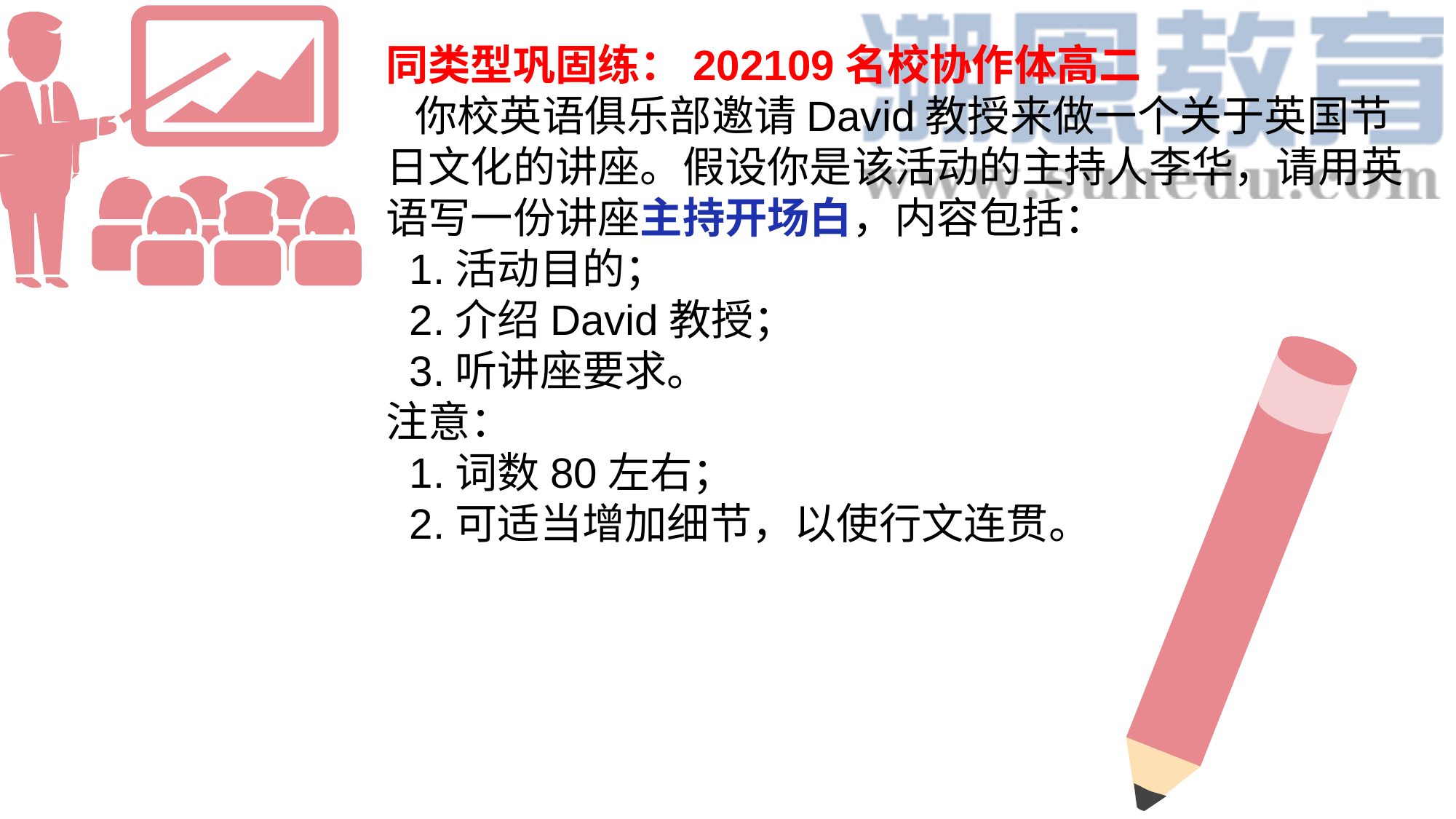

同类型巩固练：202109名校协作体高二
  你校英语俱乐部邀请David教授来做一个关于英国节日文化的讲座。假设你是该活动的主持人李华，请用英语写一份讲座主持开场白，内容包括：
  1.活动目的；
  2.介绍David教授；
  3.听讲座要求。
注意：
  1.词数80左右；
  2.可适当增加细节，以使行文连贯。